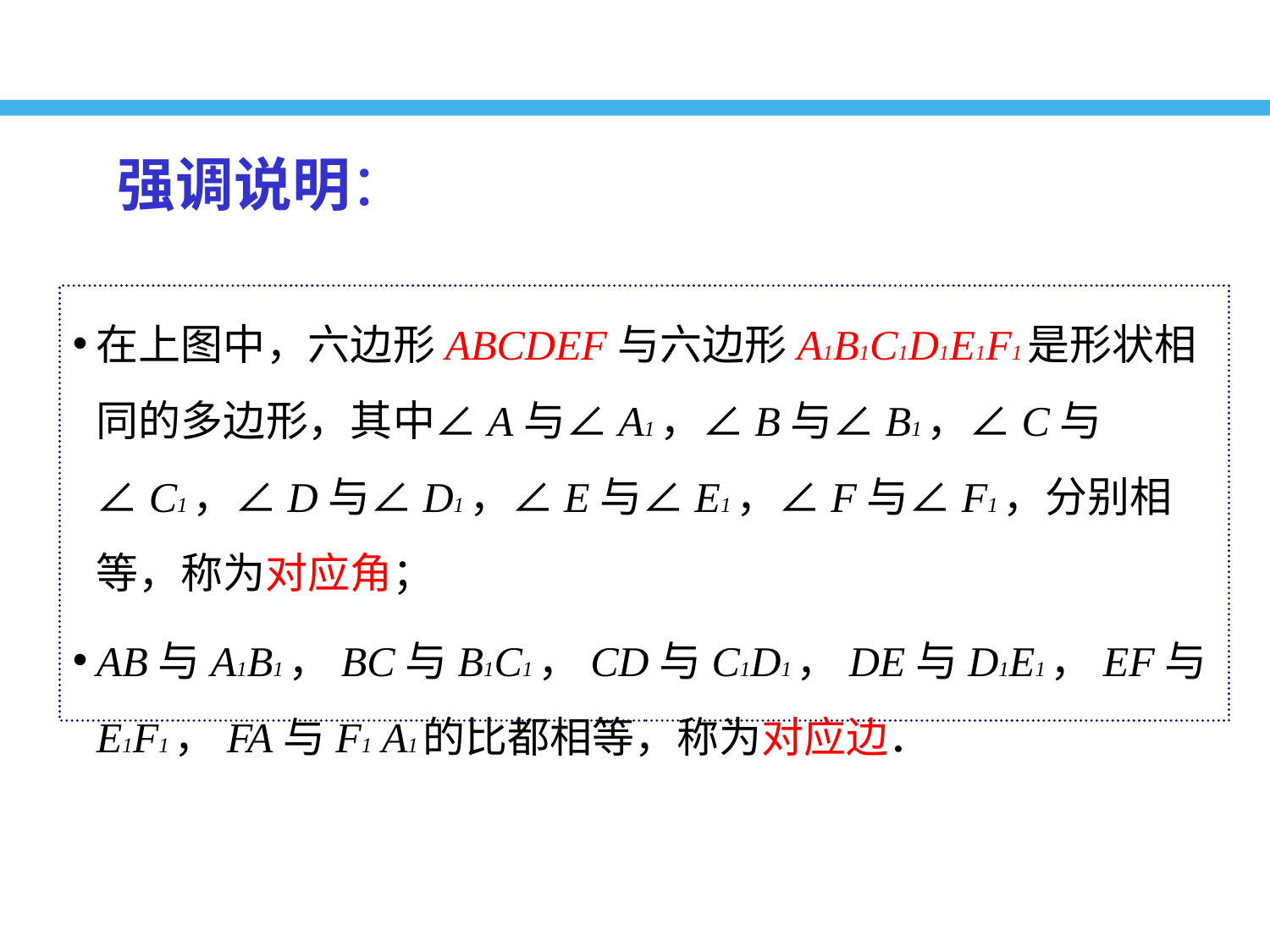

# 强调说明：
在上图中，六边形ABCDEF与六边形A1B1C1D1E1F1是形状相同的多边形，其中∠A与∠A1，∠B与∠B1，∠C与∠C1，∠D与∠D1，∠E与∠E1，∠F与∠F1，分别相等，称为对应角；
AB与A1B1，BC与B1C1，CD与C1D1，DE与D1E1，EF与E1F1，FA与F1 A1的比都相等，称为对应边．